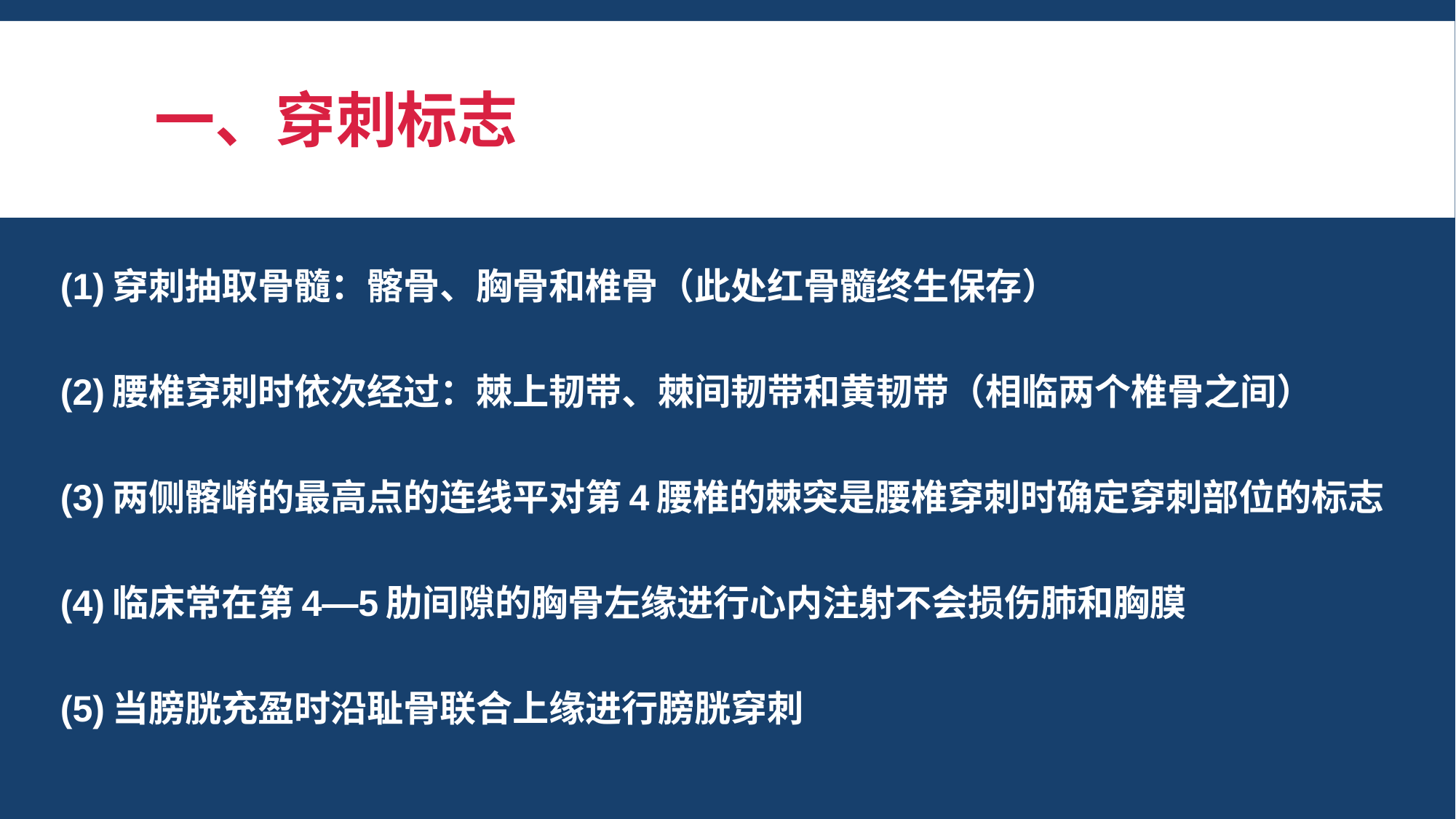

# 一、穿刺标志
(1)穿刺抽取骨髓：髂骨、胸骨和椎骨（此处红骨髓终生保存）
(2)腰椎穿刺时依次经过：棘上韧带、棘间韧带和黄韧带（相临两个椎骨之间）
(3)两侧髂嵴的最高点的连线平对第4腰椎的棘突是腰椎穿刺时确定穿刺部位的标志
(4)临床常在第4—5肋间隙的胸骨左缘进行心内注射不会损伤肺和胸膜
(5)当膀胱充盈时沿耻骨联合上缘进行膀胱穿刺